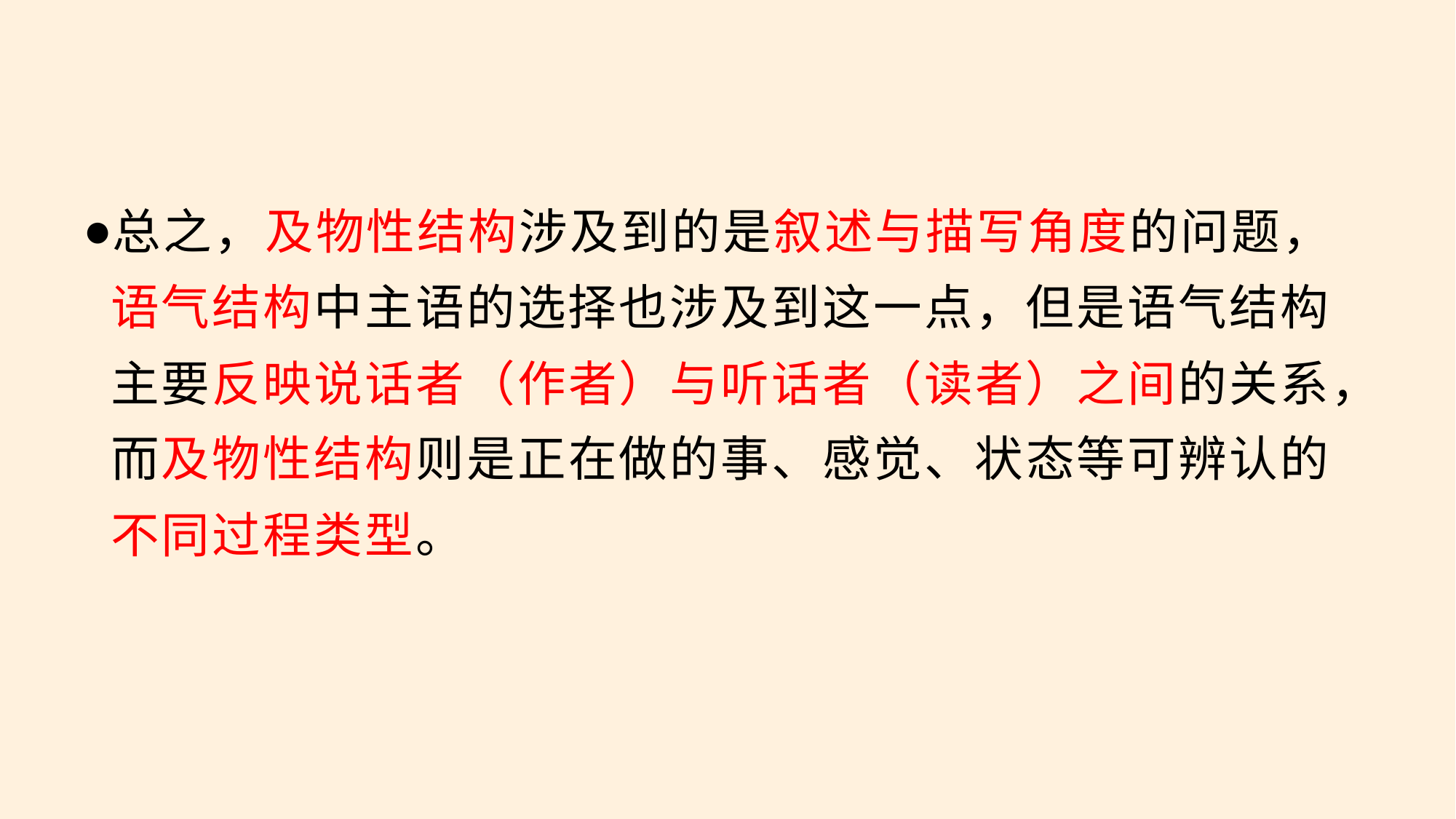

#
总之，及物性结构涉及到的是叙述与描写角度的问题，语气结构中主语的选择也涉及到这一点，但是语气结构主要反映说话者（作者）与听话者（读者）之间的关系，而及物性结构则是正在做的事、感觉、状态等可辨认的不同过程类型。